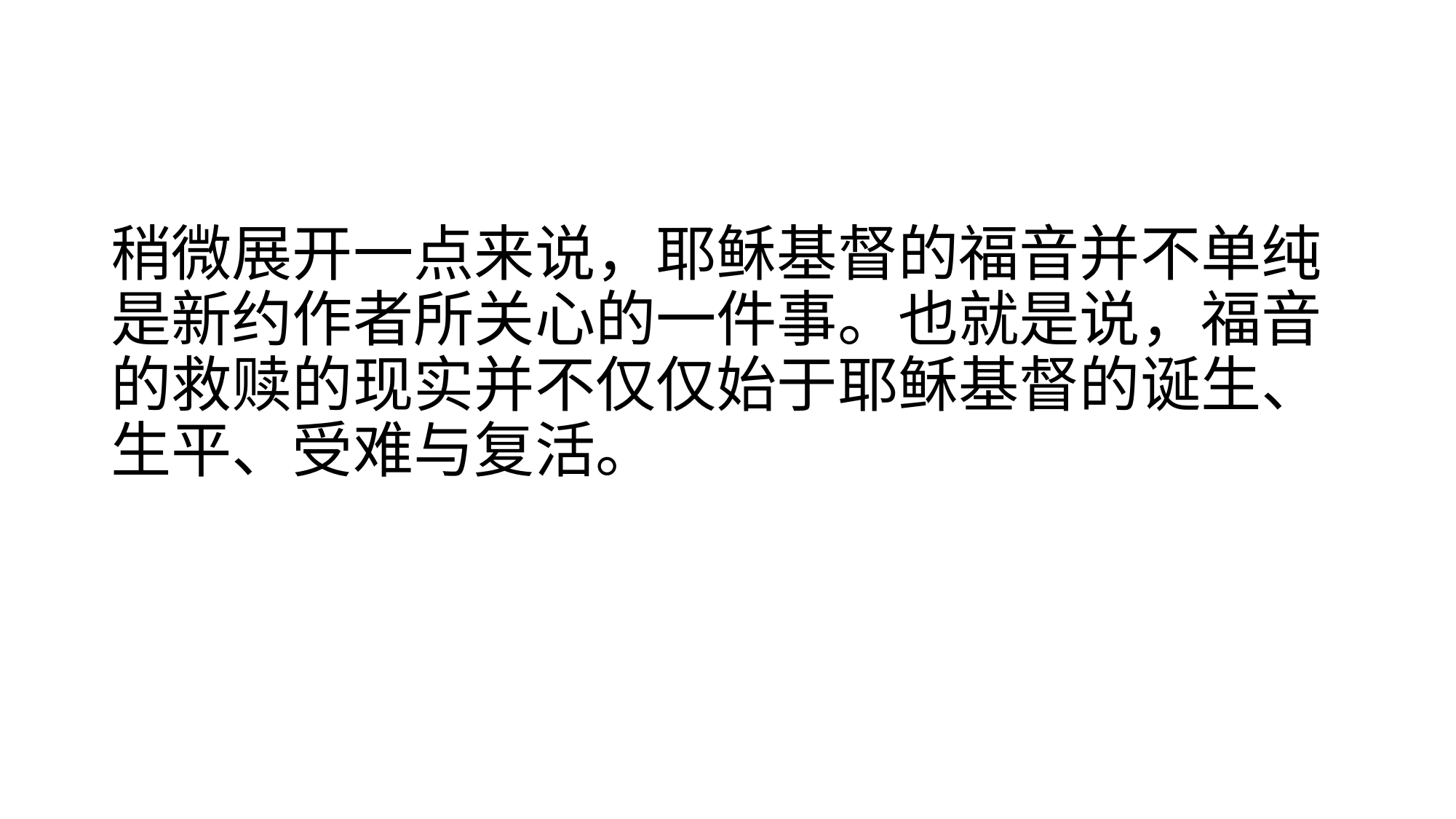

#
稍微展开一点来说，耶稣基督的福音并不单纯是新约作者所关心的一件事。也就是说，福音的救赎的现实并不仅仅始于耶稣基督的诞生、生平、受难与复活。